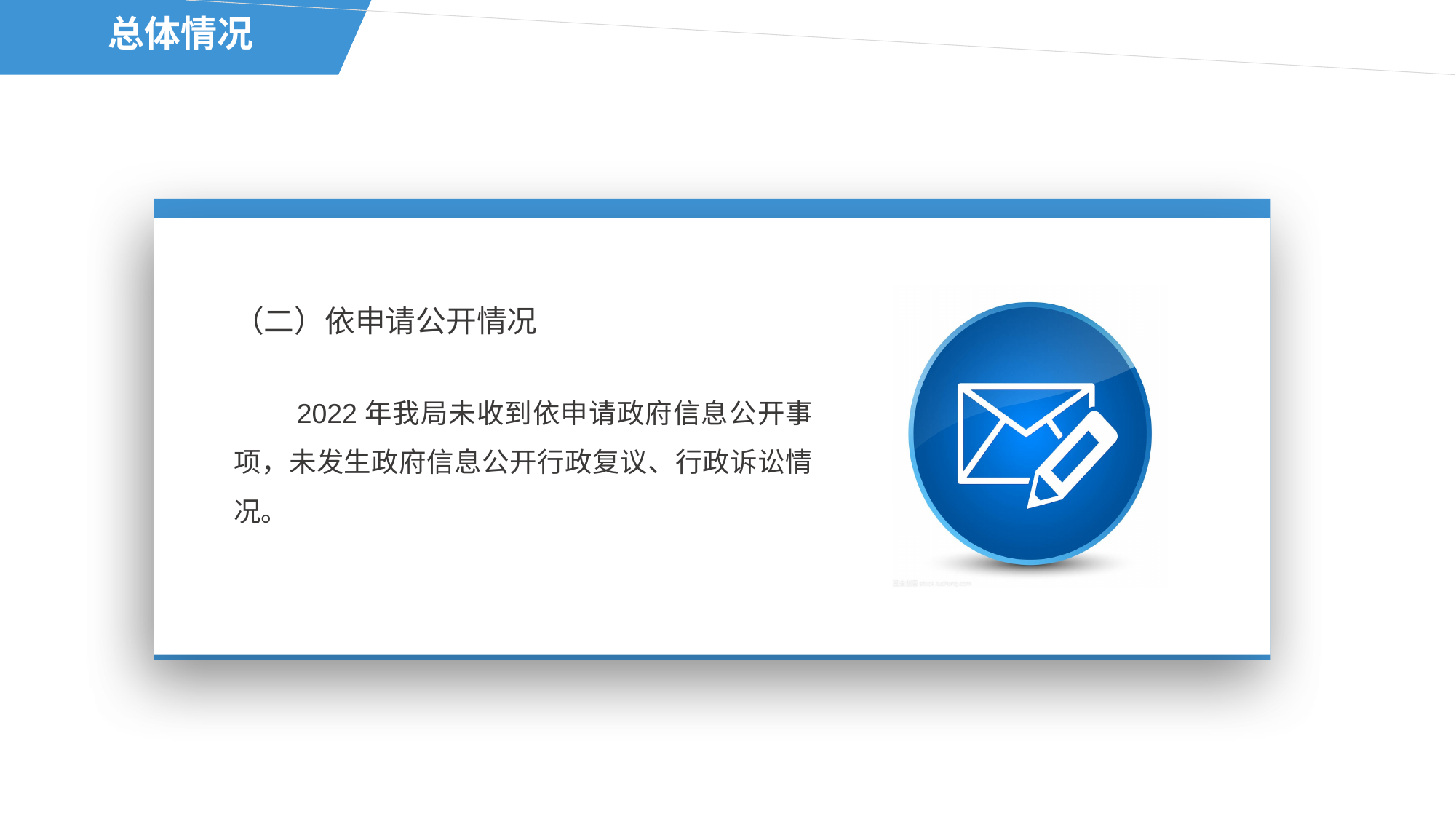

总体情况

（二）依申请公开情况
 2022年我局未收到依申请政府信息公开事项，未发生政府信息公开行政复议、行政诉讼情况。